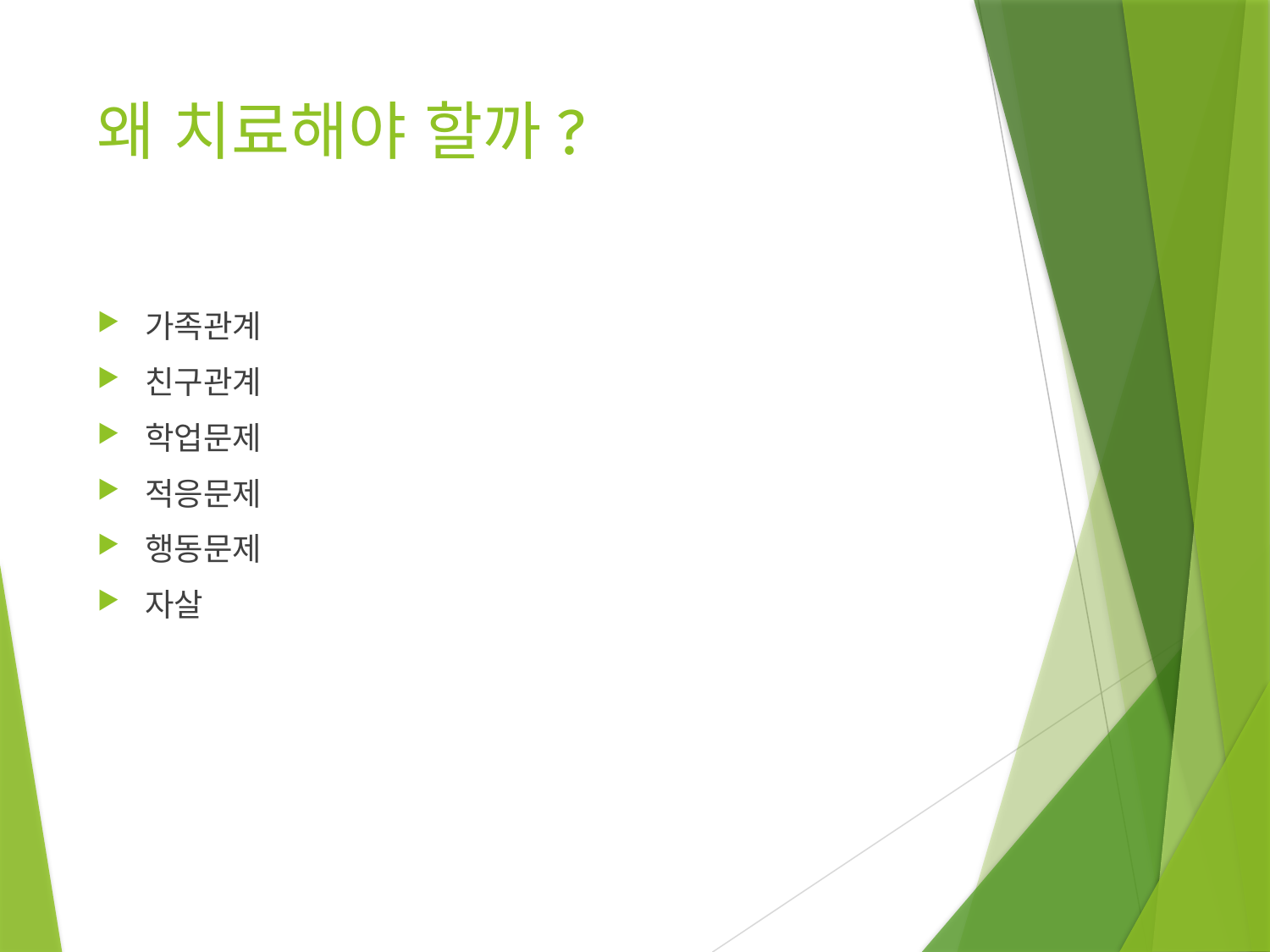

# 왜 치료해야 할까?
가족관계
친구관계
학업문제
적응문제
행동문제
자살